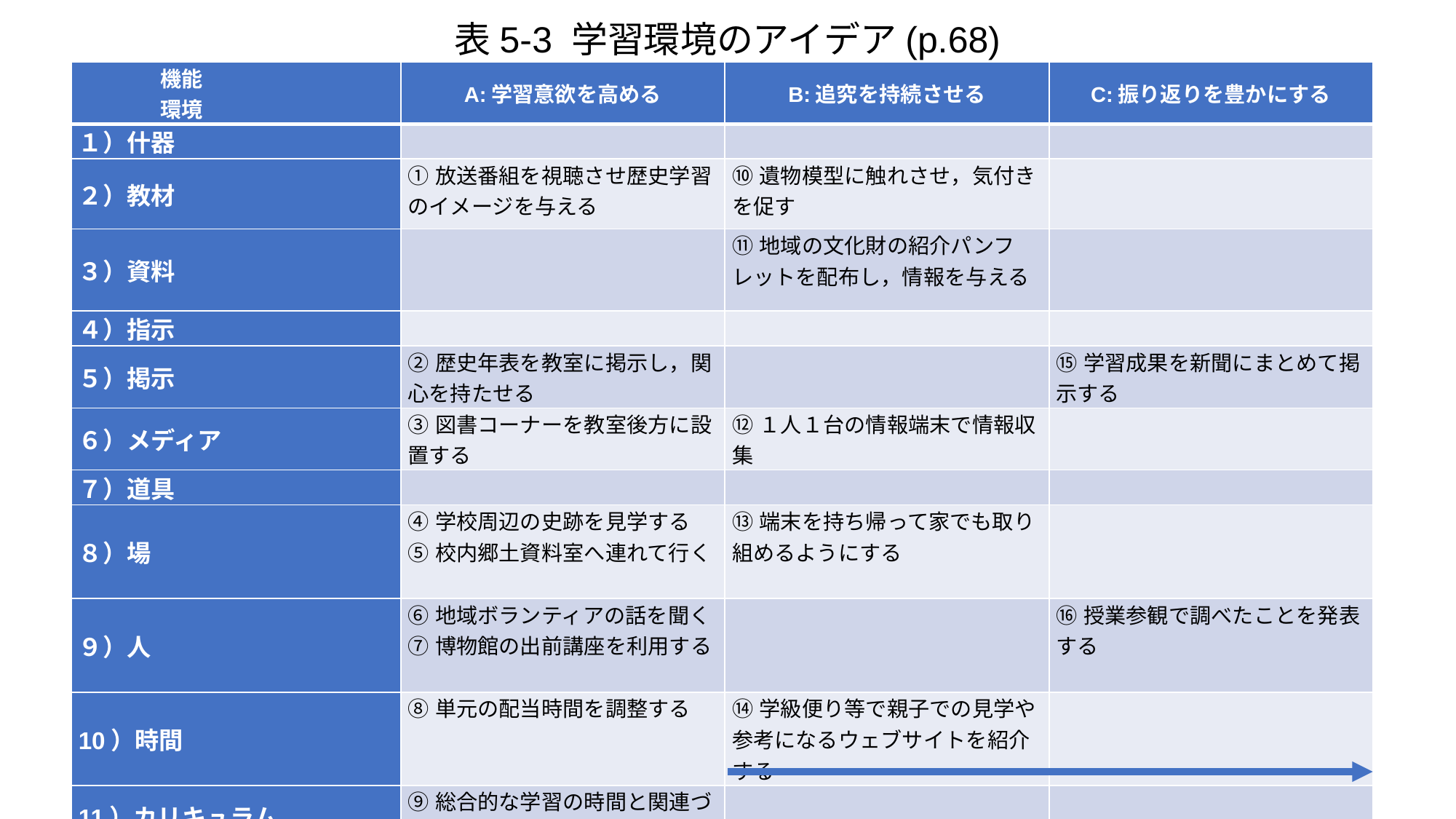

# 表5-3 学習環境のアイデア(p.68)
| 機能 環境 | A:学習意欲を高める | B:追究を持続させる | C:振り返りを豊かにする |
| --- | --- | --- | --- |
| １）什器 |  |  |  |
| ２）教材 | ①放送番組を視聴させ歴史学習のイメージを与える | ⑩遺物模型に触れさせ，気付きを促す |  |
| ３）資料 |  | ⑪地域の文化財の紹介パンフレットを配布し，情報を与える |  |
| ４）指示 |  |  |  |
| ５）掲示 | ②歴史年表を教室に掲示し，関心を持たせる |  | ⑮学習成果を新聞にまとめて掲示する |
| ６）メディア | ③図書コーナーを教室後方に設置する | ⑫１人１台の情報端末で情報収集 |  |
| ７）道具 |  |  |  |
| ８）場 | ④学校周辺の史跡を見学する ⑤校内郷土資料室へ連れて行く | ⑬端末を持ち帰って家でも取り組めるようにする |  |
| ９）人 | ⑥地域ボランティアの話を聞く ⑦博物館の出前講座を利用する |  | ⑯授業参観で調べたことを発表する |
| 10）時間 | ⑧単元の配当時間を調整する | ⑭学級便り等で親子での見学や参考になるウェブサイトを紹介する |  |
| 11）カリキュラム | ⑨総合的な学習の時間と関連づける |  |  |